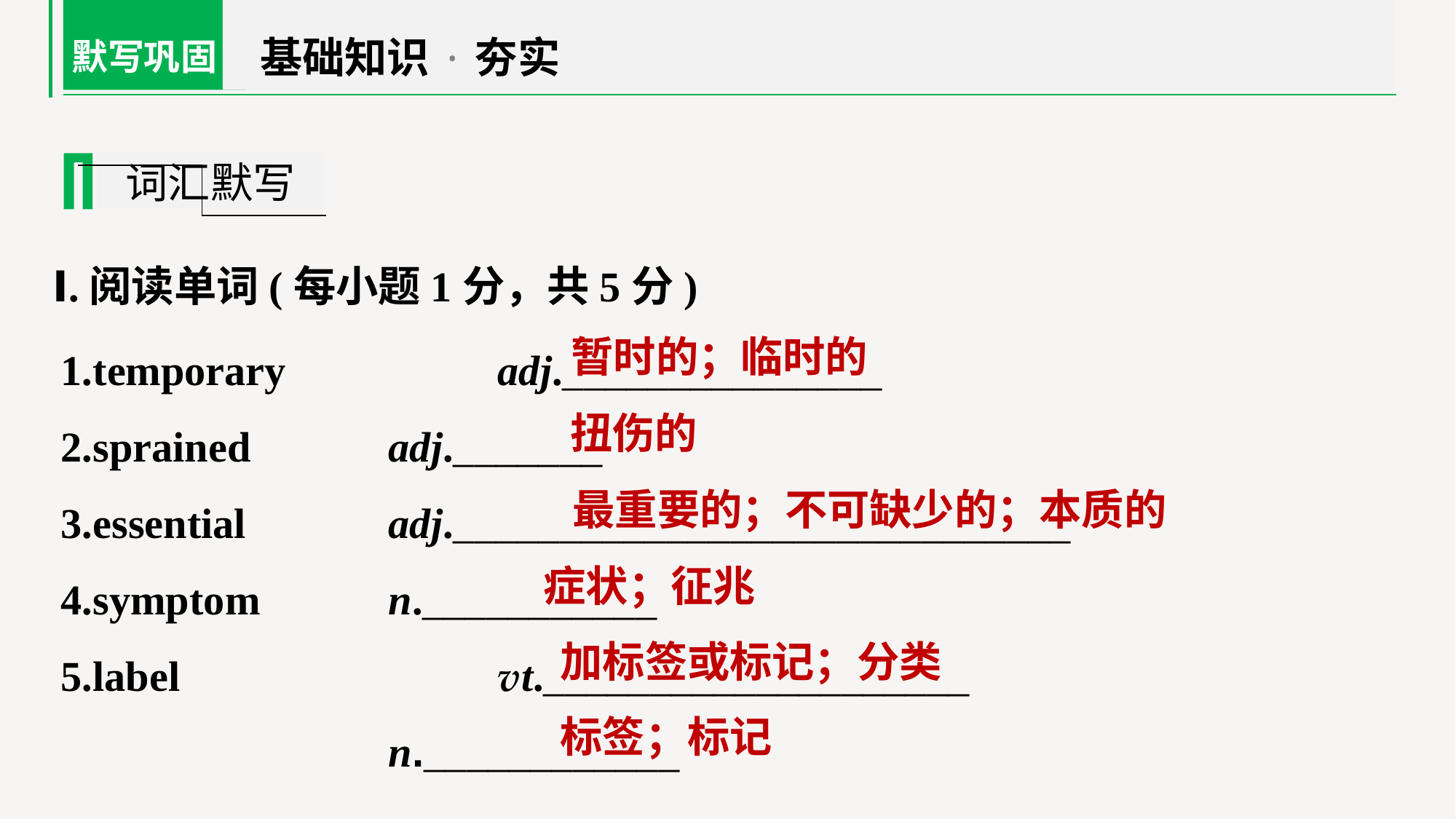

基础知识·夯实
默写巩固
词汇默写

Ⅰ.阅读单词(每小题1分，共5分)
1.temporary 		adj._______________
2.sprained 		adj._______
3.essential 		adj._____________________________
4.symptom 		n.___________
5.label 			vt.____________________
			n.____________
暂时的；临时的
扭伤的
最重要的；不可缺少的；本质的
症状；征兆
加标签或标记；分类
标签；标记